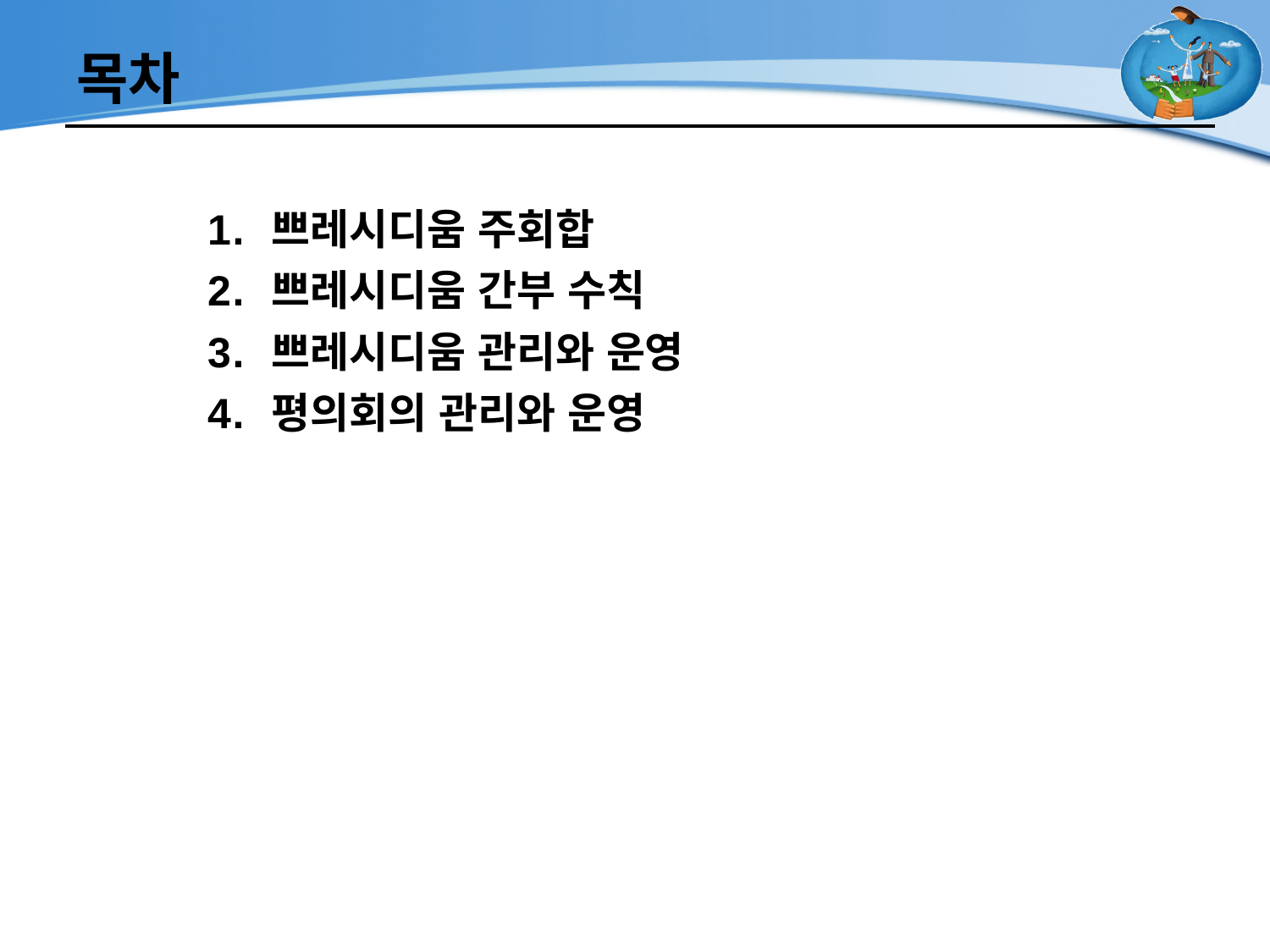

# 목차
쁘레시디움 주회합
쁘레시디움 간부 수칙
쁘레시디움 관리와 운영
평의회의 관리와 운영